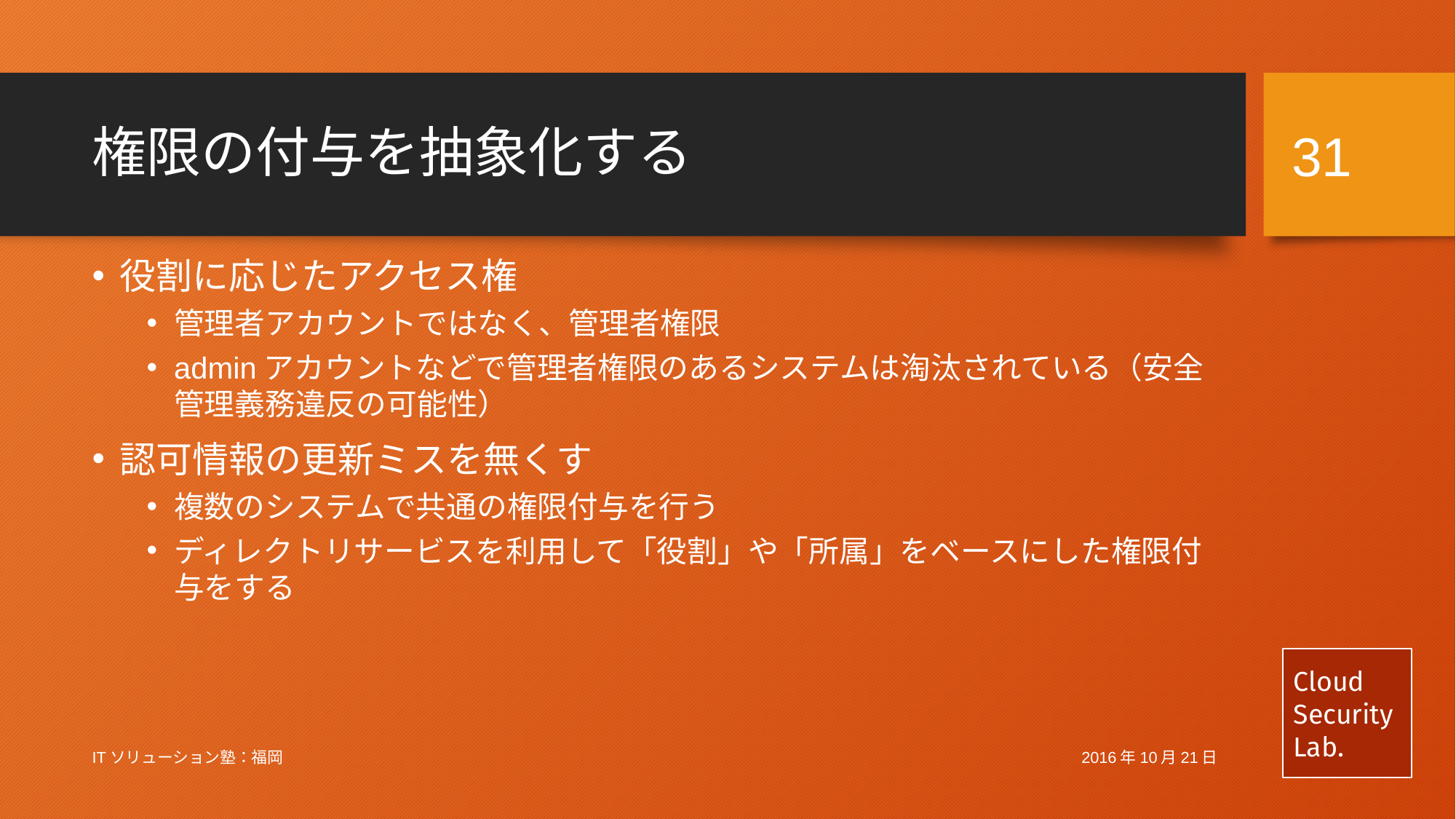

31
# 権限の付与を抽象化する
役割に応じたアクセス権
管理者アカウントではなく、管理者権限
adminアカウントなどで管理者権限のあるシステムは淘汰されている（安全管理義務違反の可能性）
認可情報の更新ミスを無くす
複数のシステムで共通の権限付与を行う
ディレクトリサービスを利用して「役割」や「所属」をベースにした権限付与をする
2016年10月21日
ITソリューション塾：福岡